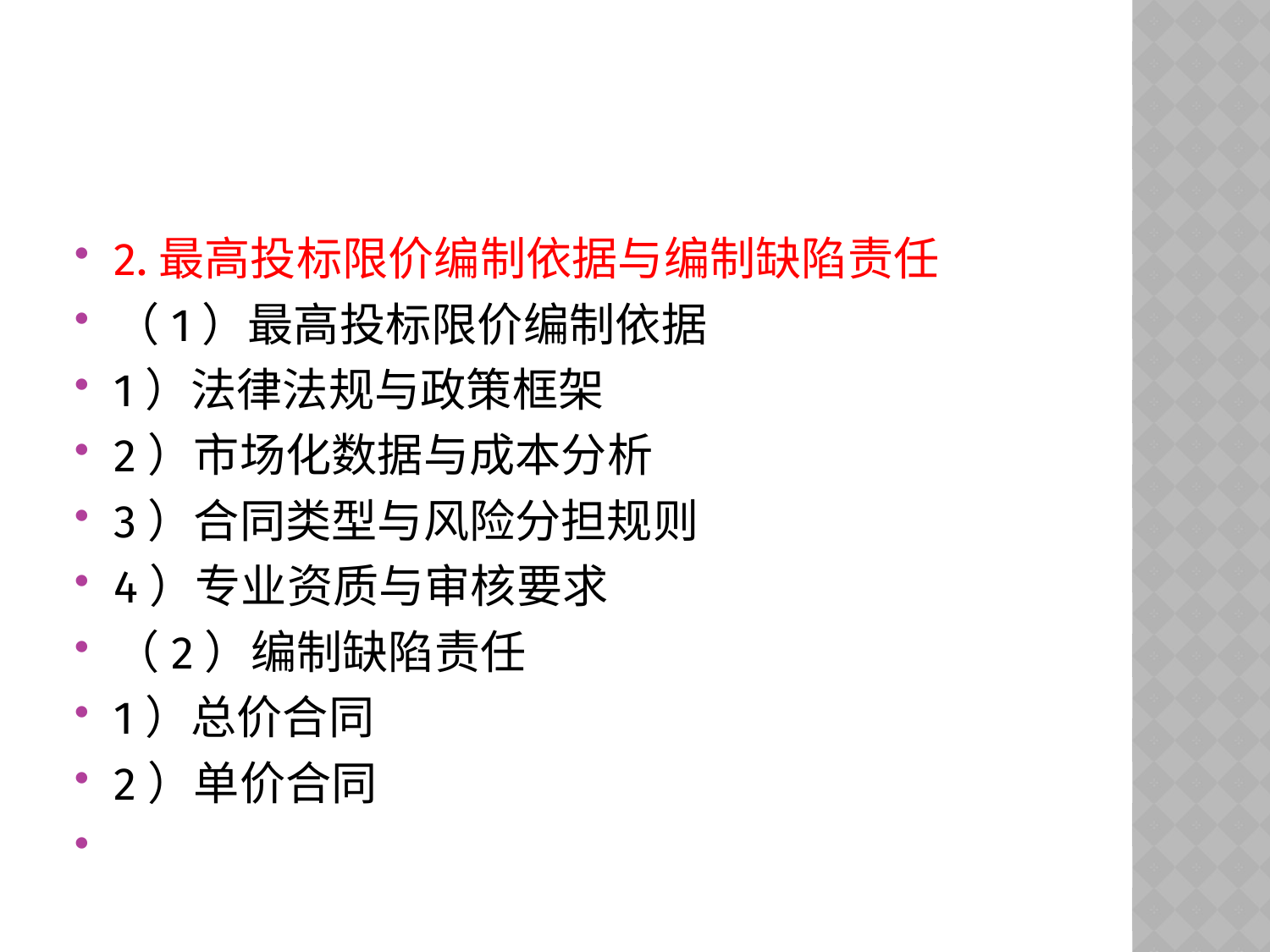

#
2.最高投标限价编制依据与编制缺陷责任
（1）最高投标限价编制依据
1）法律法规与政策框架
2）市场化数据与成本分析
3）合同类型与风险分担规则
4）专业资质与审核要求
（2）编制缺陷责任
1）总价合同
2）单价合同